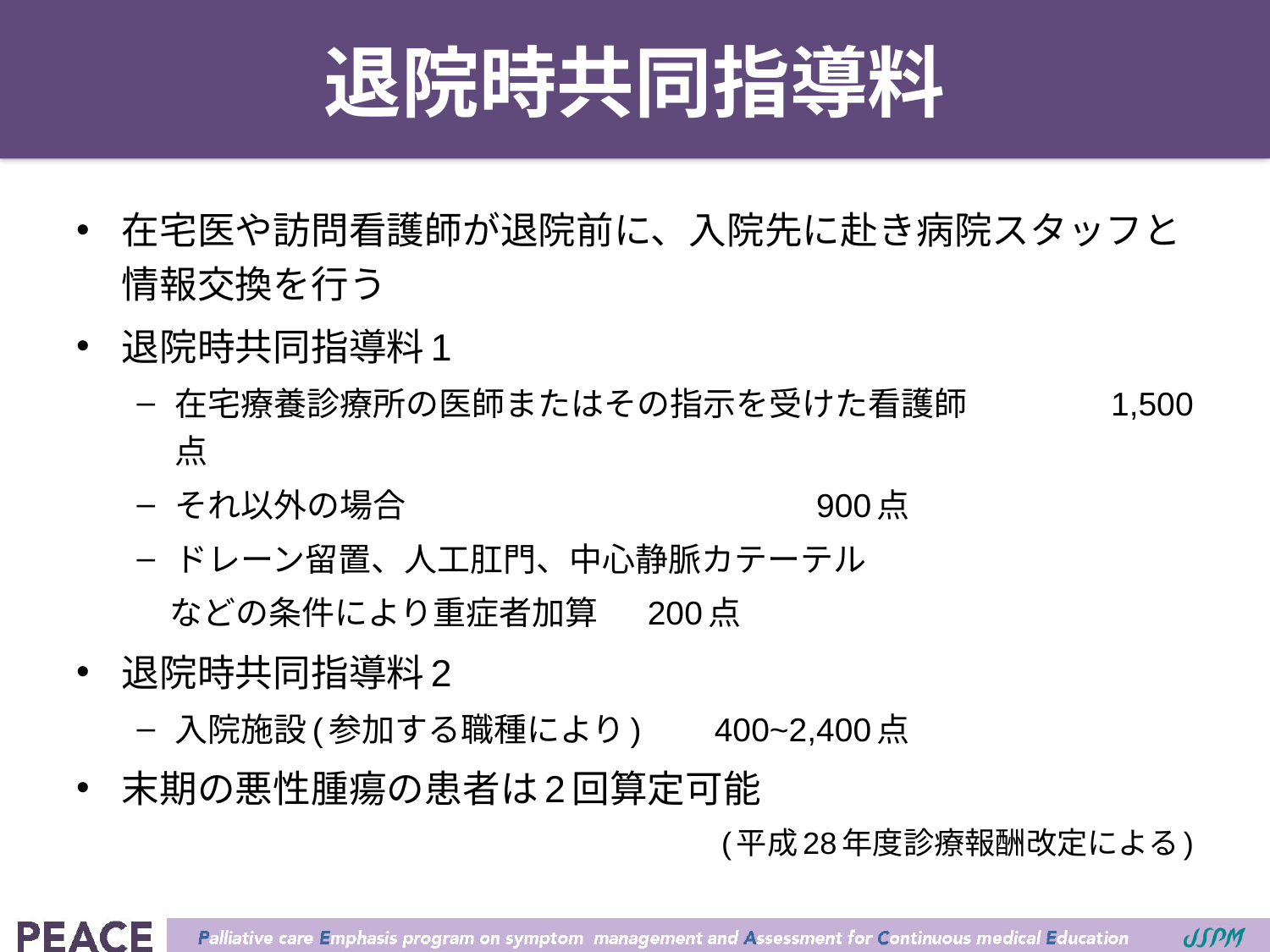

# 退院時共同指導料
在宅医や訪問看護師が退院前に、入院先に赴き病院スタッフと情報交換を行う
退院時共同指導料1
在宅療養診療所の医師またはその指示を受けた看護師　　　　	1,500点
それ以外の場合	900点
ドレーン留置、人工肛門、中心静脈カテーテル
　などの条件により重症者加算	200点
退院時共同指導料2
入院施設(参加する職種により)	400~2,400点
末期の悪性腫瘍の患者は2回算定可能
(平成28年度診療報酬改定による)